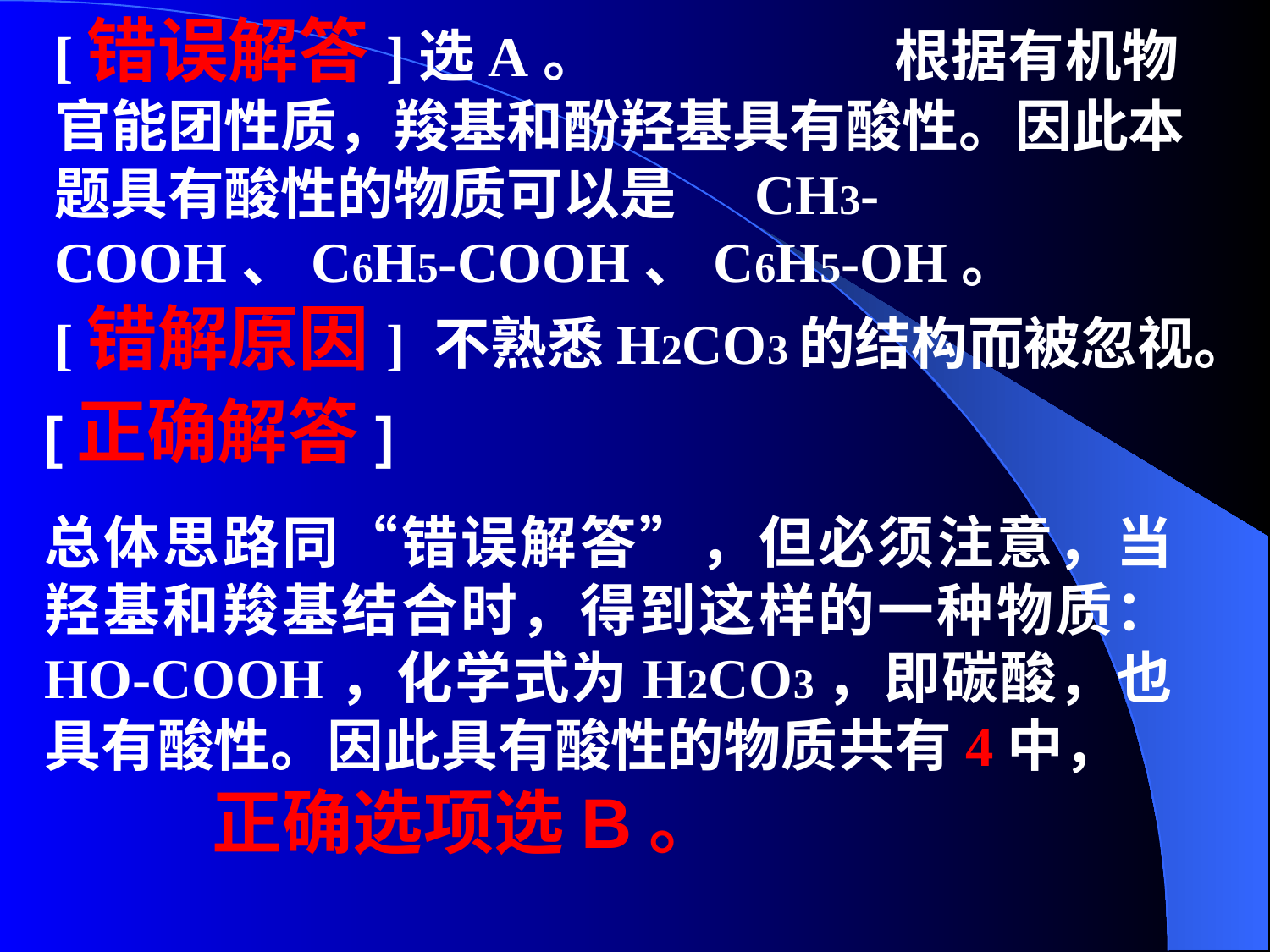

[错误解答]选A。                       根据有机物官能团性质，羧基和酚羟基具有酸性。因此本题具有酸性的物质可以是     CH3-COOH、C6H5-COOH、C6H5-OH。
[错解原因] 不熟悉H2CO3的结构而被忽视。
[正确解答]
总体思路同“错误解答”，但必须注意，当羟基和羧基结合时，得到这样的一种物质： HO-COOH，化学式为H2CO3，即碳酸，也具有酸性。因此具有酸性的物质共有4中，                  正确选项选B。

53